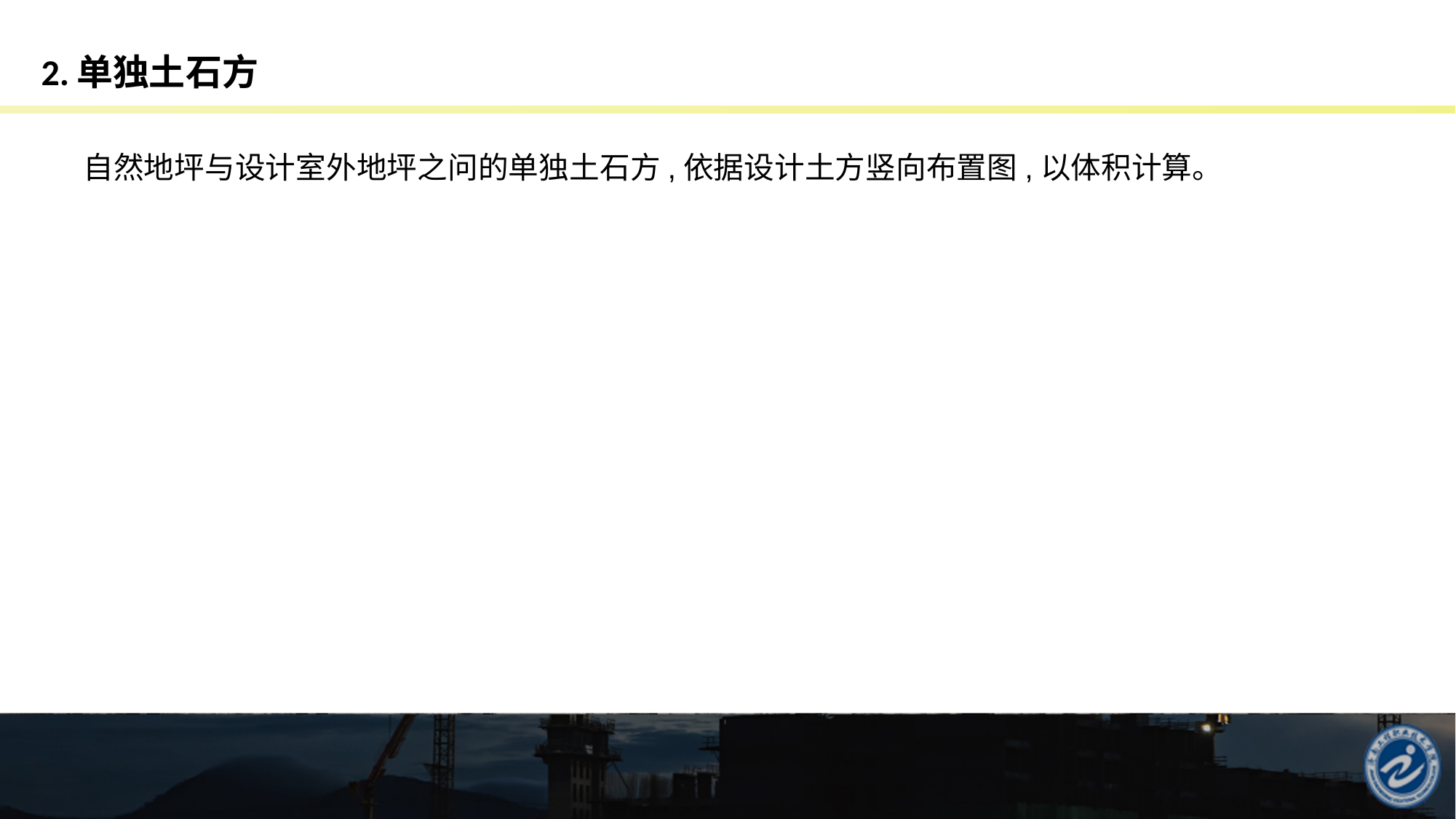

# 2.单独土石方
自然地坪与设计室外地坪之问的单独土石方,依据设计土方竖向布置图,以体积计算。